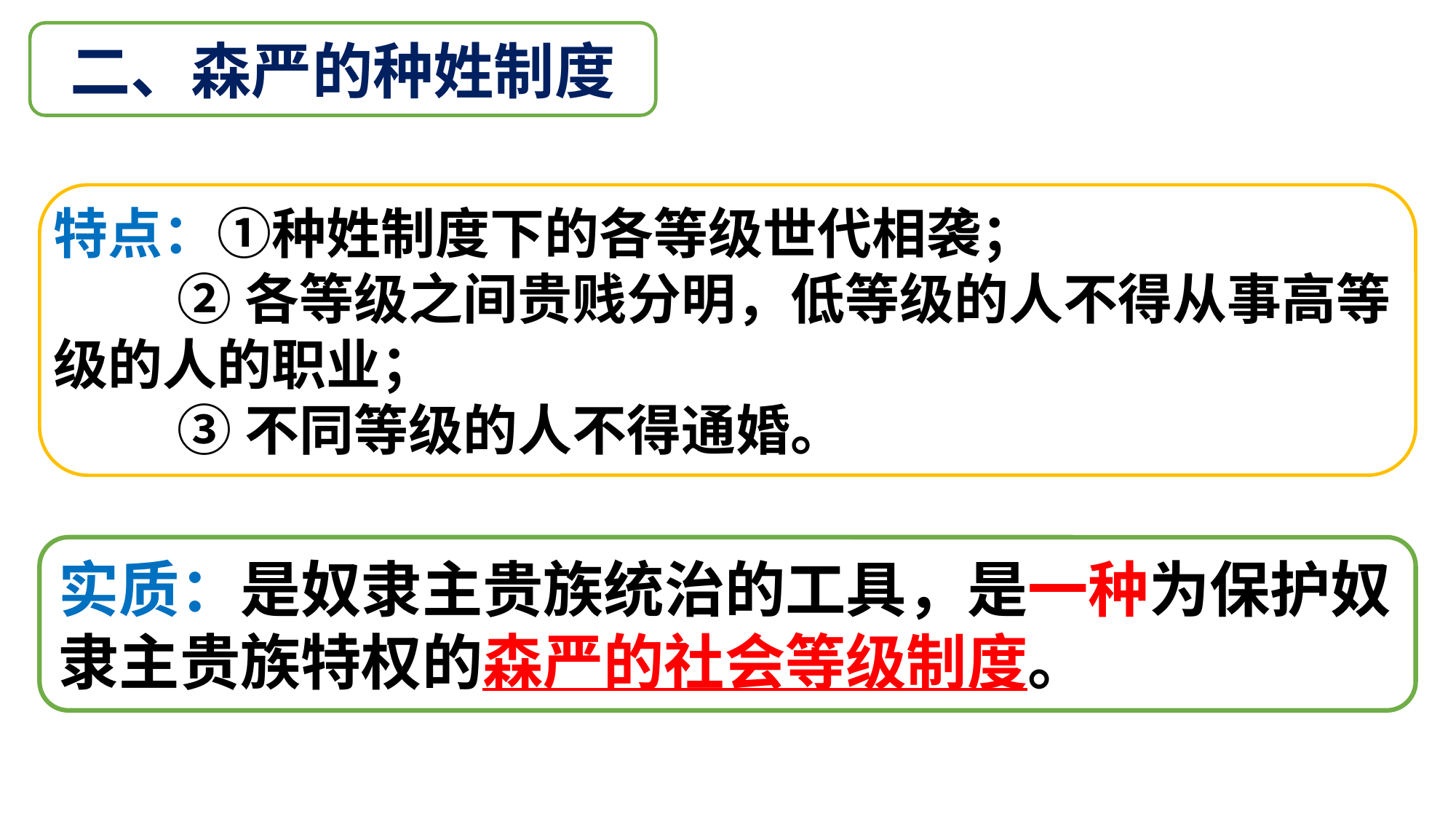

二、森严的种姓制度
特点：①种姓制度下的各等级世代相袭；
          ②各等级之间贵贱分明，低等级的人不得从事高等级的人的职业；
          ③不同等级的人不得通婚。
实质：是奴隶主贵族统治的工具，是一种为保护奴隶主贵族特权的森严的社会等级制度。
15